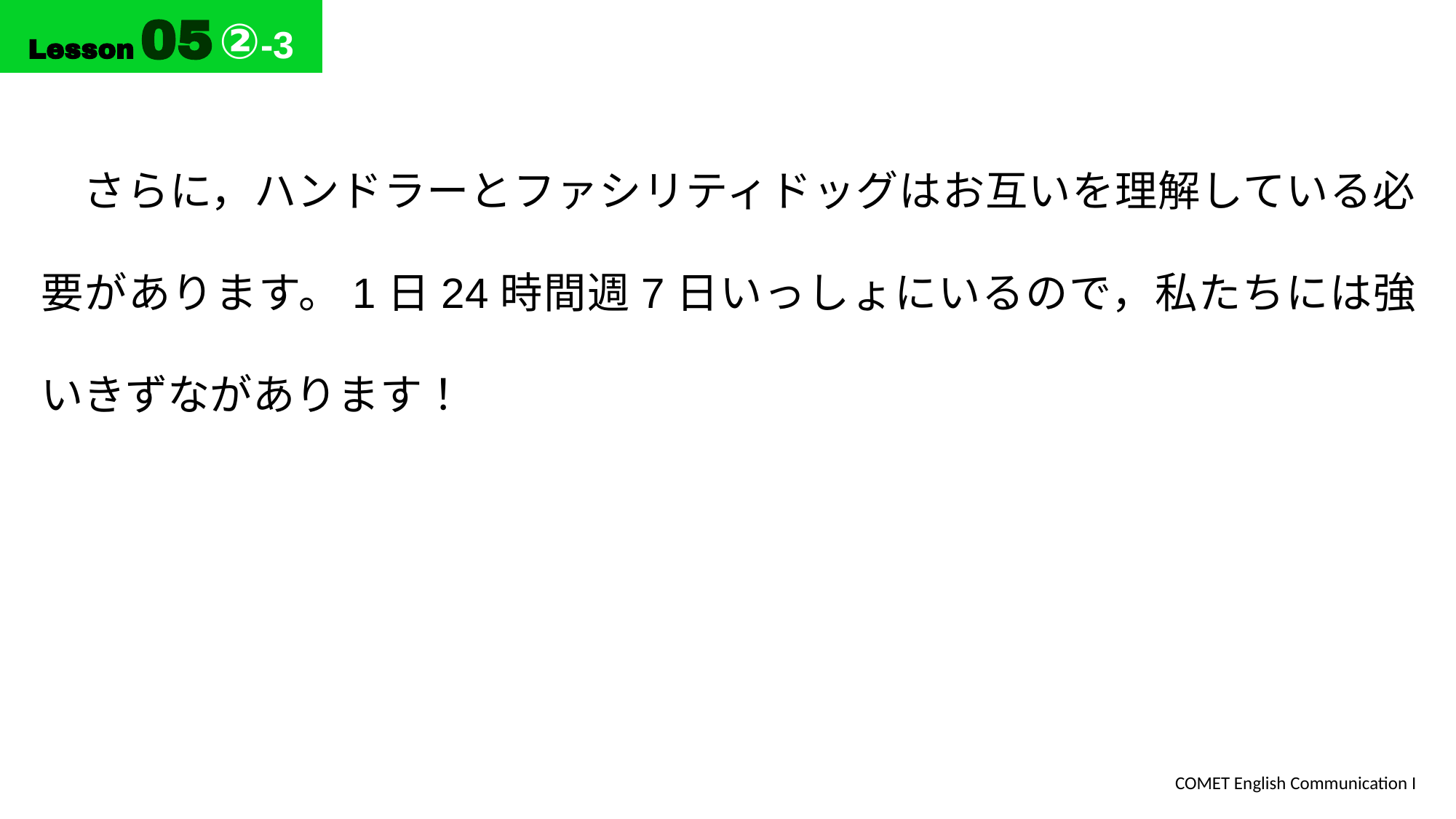

Lesson 05 ②-3
さらに，ハンドラーとファシリティドッグはお互いを理解している必要があります。1日24時間週7日いっしょにいるので，私たちには強いきずながあります！
 COMET English Communication I